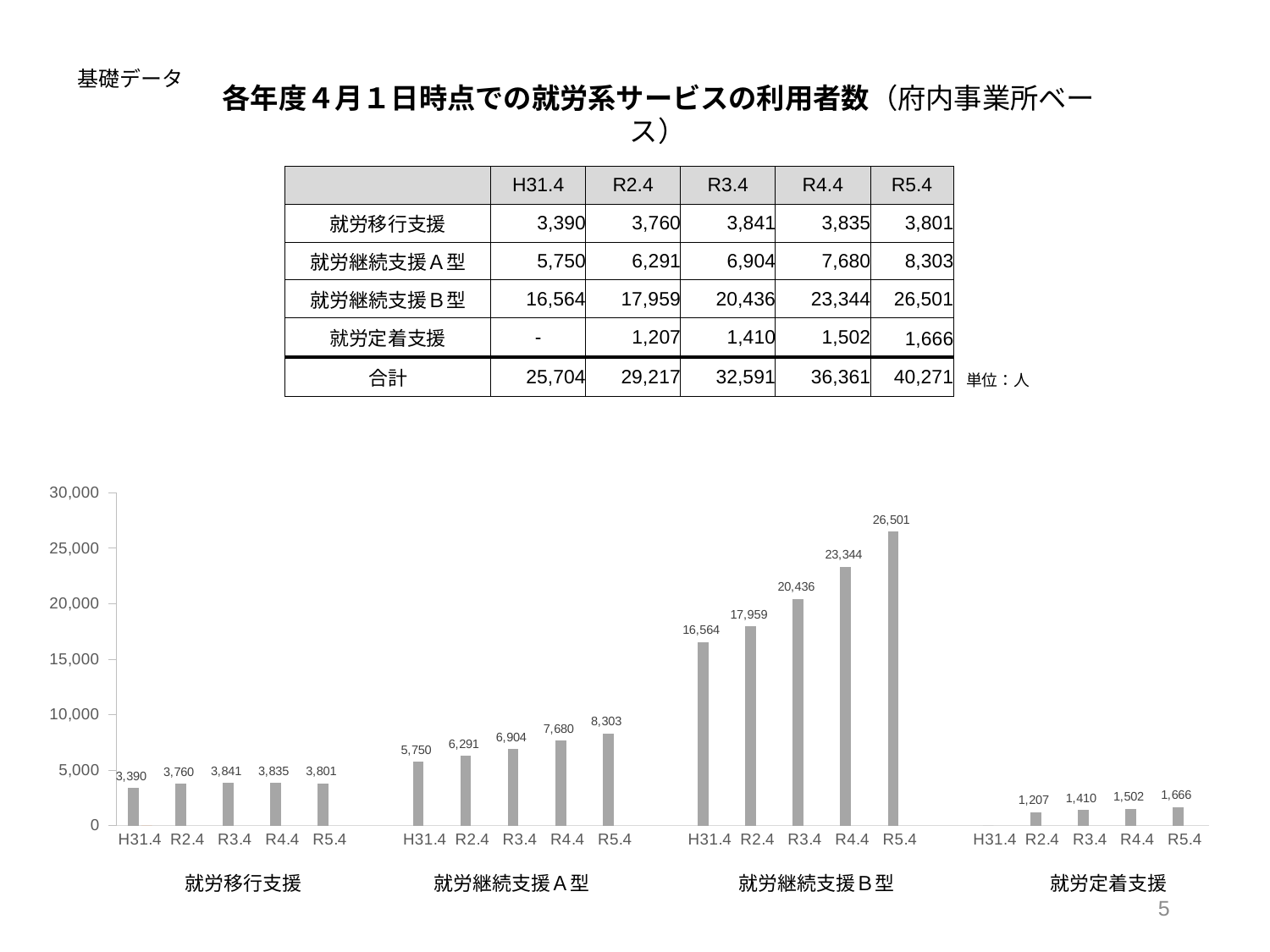

基礎データ
各年度４月１日時点での就労系サービスの利用者数（府内事業所ベース）
|  | H31.4 | R2.4 | R3.4 | R4.4 | R5.4 |
| --- | --- | --- | --- | --- | --- |
| 就労移行支援 | 3,390 | 3,760 | 3,841 | 3,835 | 3,801 |
| 就労継続支援Ａ型 | 5,750 | 6,291 | 6,904 | 7,680 | 8,303 |
| 就労継続支援Ｂ型 | 16,564 | 17,959 | 20,436 | 23,344 | 26,501 |
| 就労定着支援 | - | 1,207 | 1,410 | 1,502 | 1,666 |
| 合計 | 25,704 | 29,217 | 32,591 | 36,361 | 40,271 |
単位：人

[unsupported chart]

就労移行支援
就労継続支援Ａ型
就労継続支援Ｂ型
就労定着支援
5